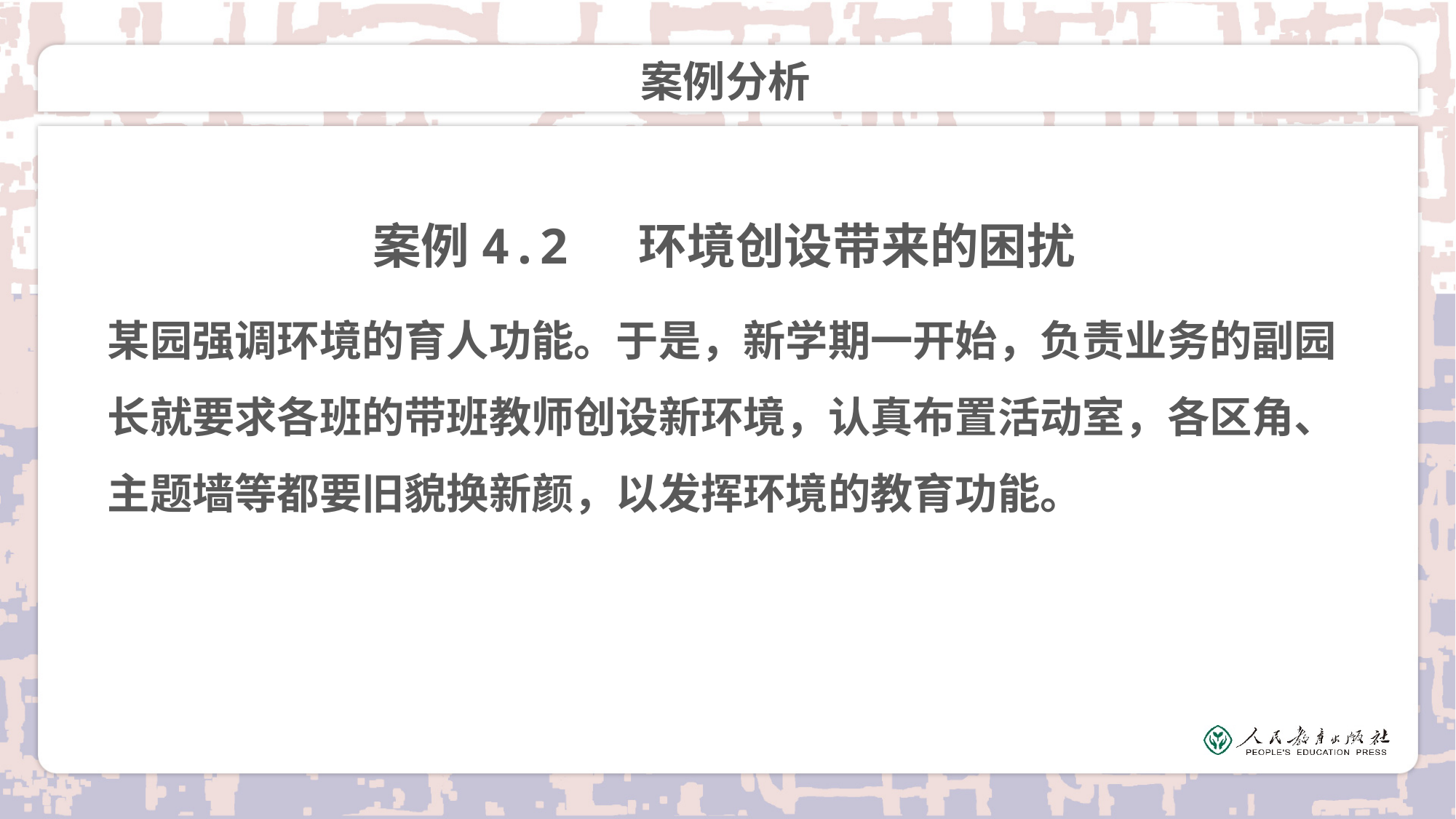

# 案例分析
案例4.2  环境创设带来的困扰
某园强调环境的育人功能。于是，新学期一开始，负责业务的副园长就要求各班的带班教师创设新环境，认真布置活动室，各区角、主题墙等都要旧貌换新颜，以发挥环境的教育功能。